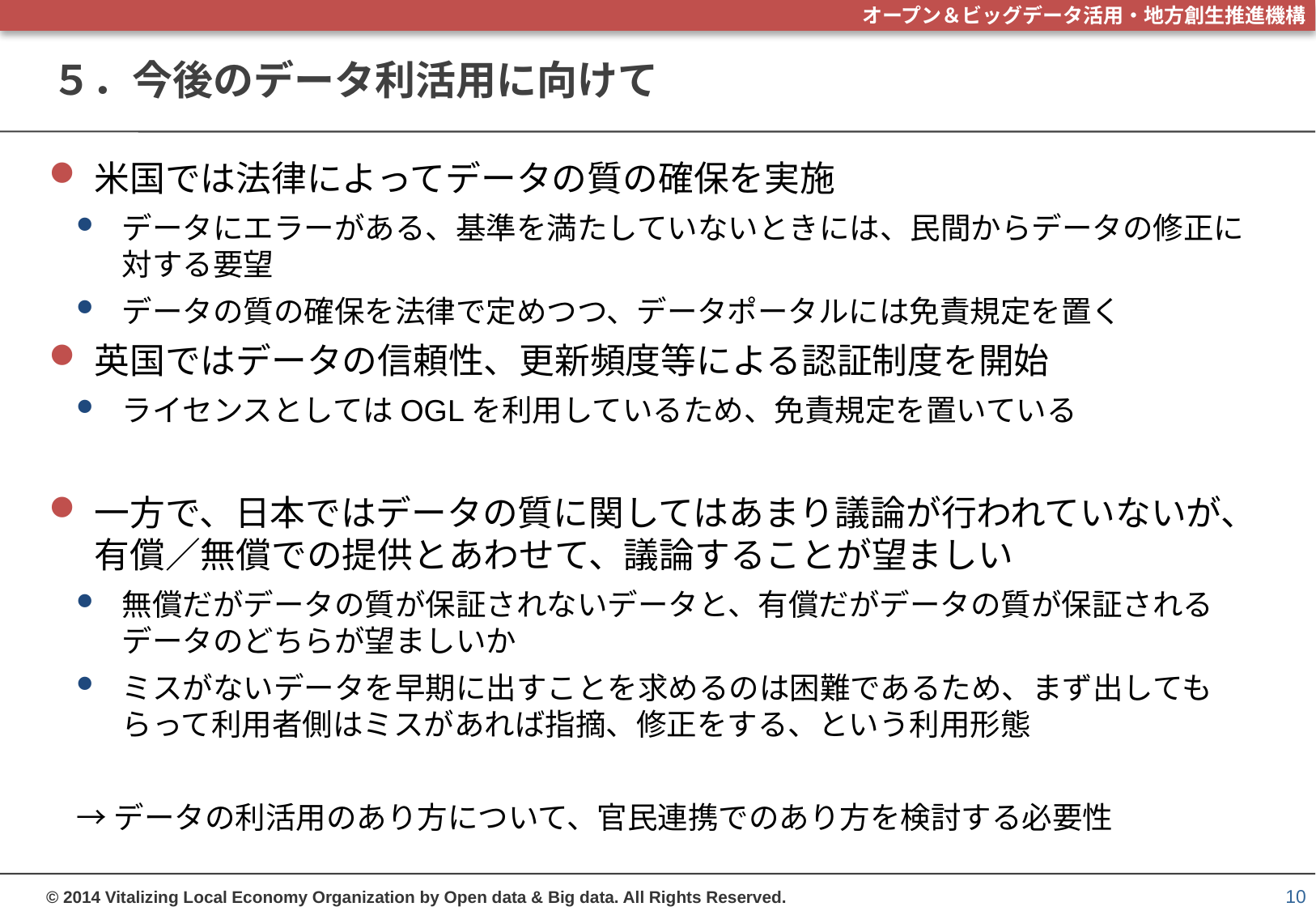

# ５．今後のデータ利活用に向けて
米国では法律によってデータの質の確保を実施
データにエラーがある、基準を満たしていないときには、民間からデータの修正に対する要望
データの質の確保を法律で定めつつ、データポータルには免責規定を置く
英国ではデータの信頼性、更新頻度等による認証制度を開始
ライセンスとしてはOGLを利用しているため、免責規定を置いている

一方で、日本ではデータの質に関してはあまり議論が行われていないが、有償／無償での提供とあわせて、議論することが望ましい
無償だがデータの質が保証されないデータと、有償だがデータの質が保証されるデータのどちらが望ましいか
ミスがないデータを早期に出すことを求めるのは困難であるため、まず出してもらって利用者側はミスがあれば指摘、修正をする、という利用形態

→データの利活用のあり方について、官民連携でのあり方を検討する必要性
10